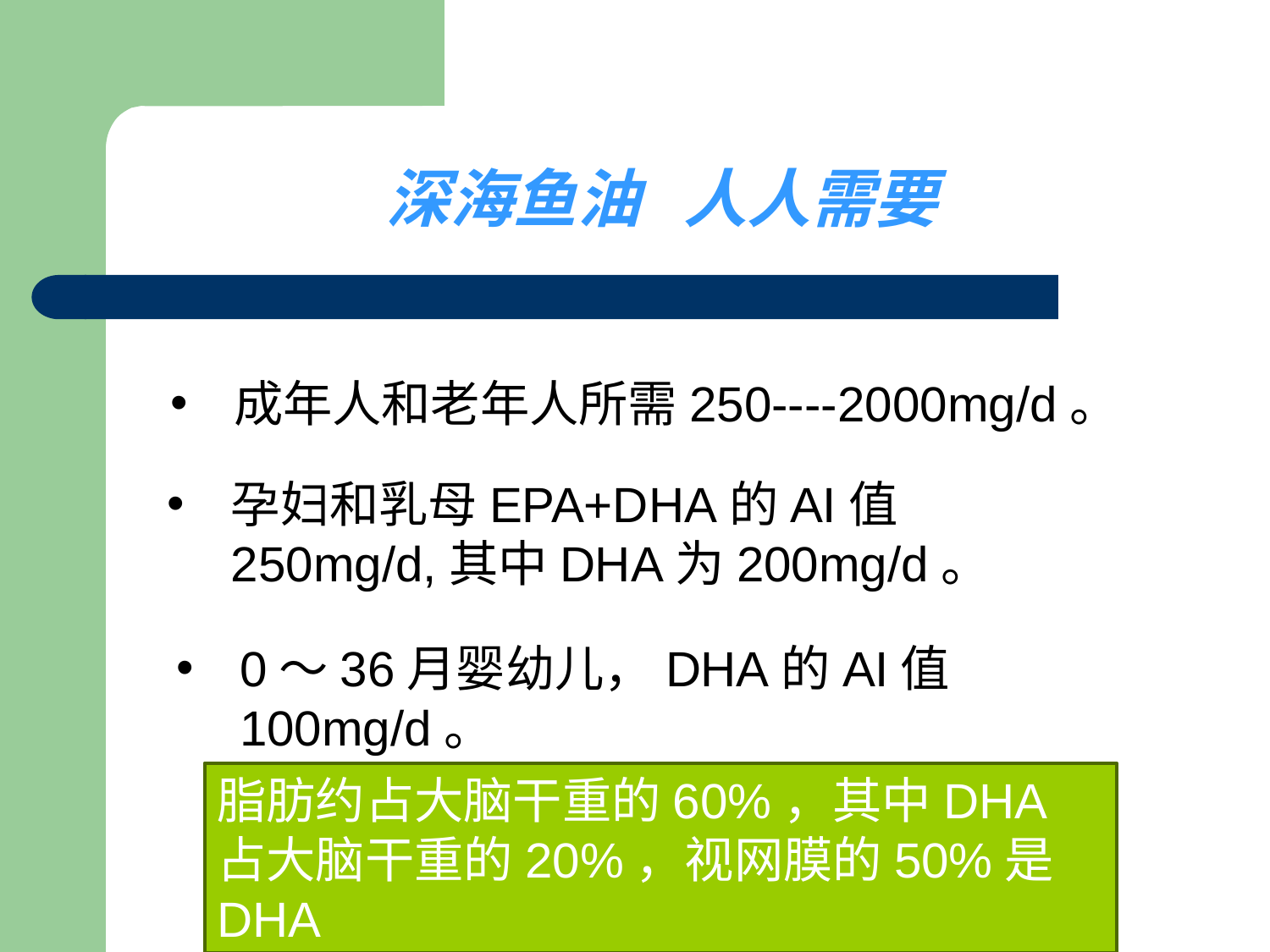

深海鱼油   人人需要
成年人和老年人所需250----2000mg/d。
孕妇和乳母EPA+DHA的AI值250mg/d,其中DHA为200mg/d。
0～36月婴幼儿，DHA的AI值100mg/d。
脂肪约占大脑干重的60%，其中DHA占大脑干重的20%，视网膜的50%是DHA